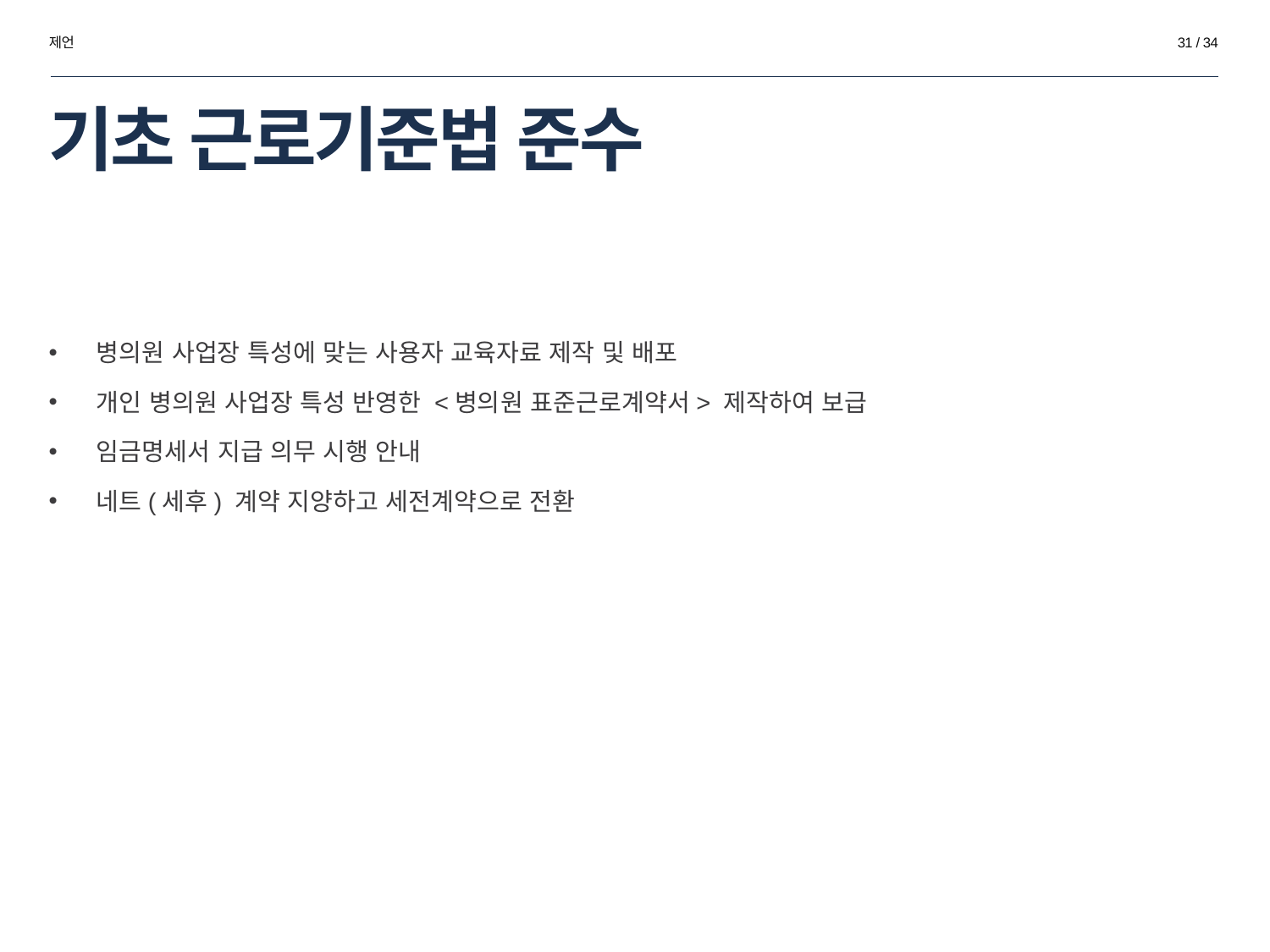

제언
31 / 34
# 기초 근로기준법 준수
병의원 사업장 특성에 맞는 사용자 교육자료 제작 및 배포
개인 병의원 사업장 특성 반영한 <병의원 표준근로계약서> 제작하여 보급
임금명세서 지급 의무 시행 안내
네트(세후) 계약 지양하고 세전계약으로 전환